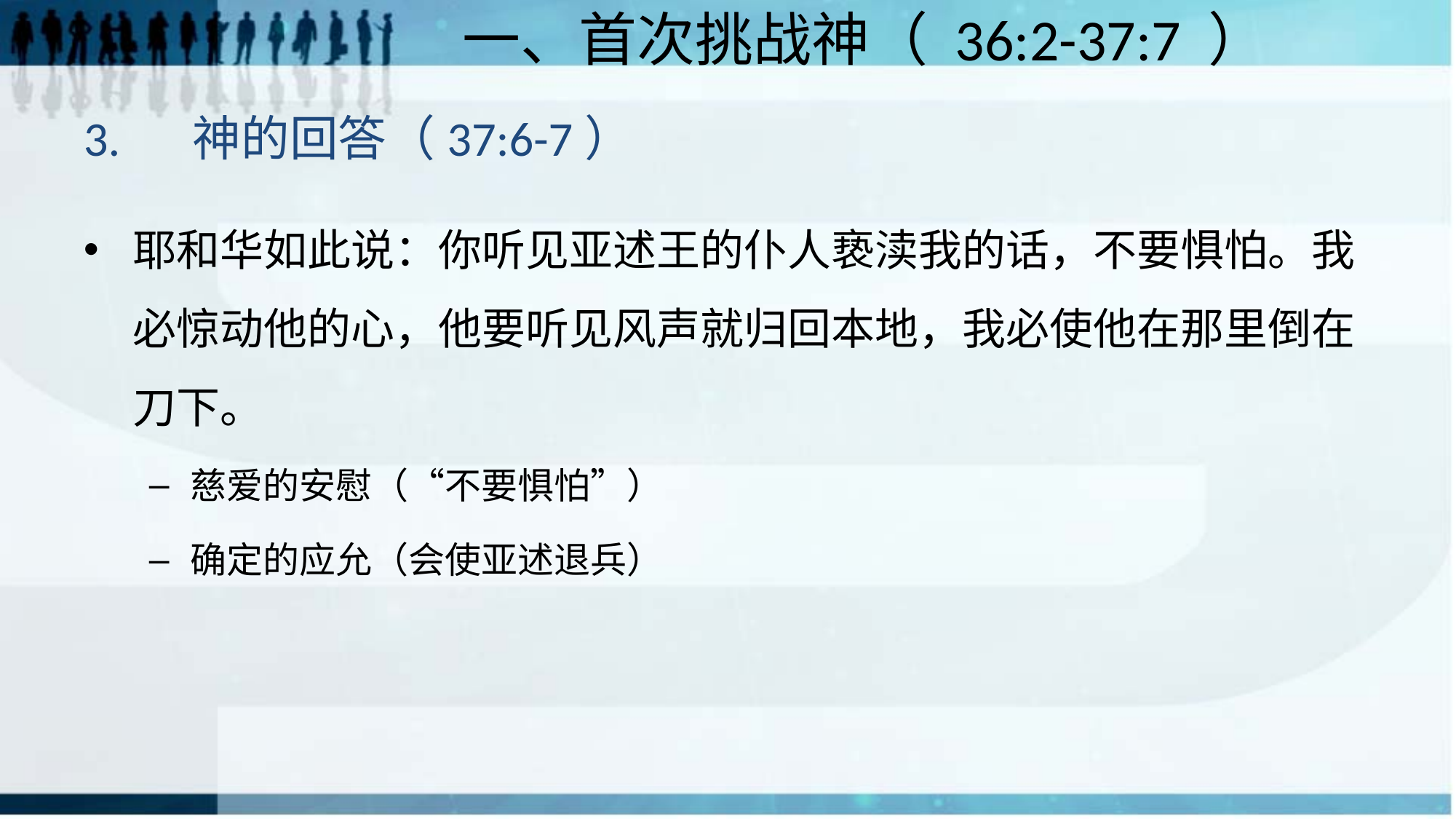

一、首次挑战神（ 36:2-37:7 ）
# 3.	神的回答（37:6-7）
耶和华如此说：你听见亚述王的仆人亵渎我的话，不要惧怕。我必惊动他的心，他要听见风声就归回本地，我必使他在那里倒在刀下。
慈爱的安慰（“不要惧怕”）
确定的应允（会使亚述退兵）